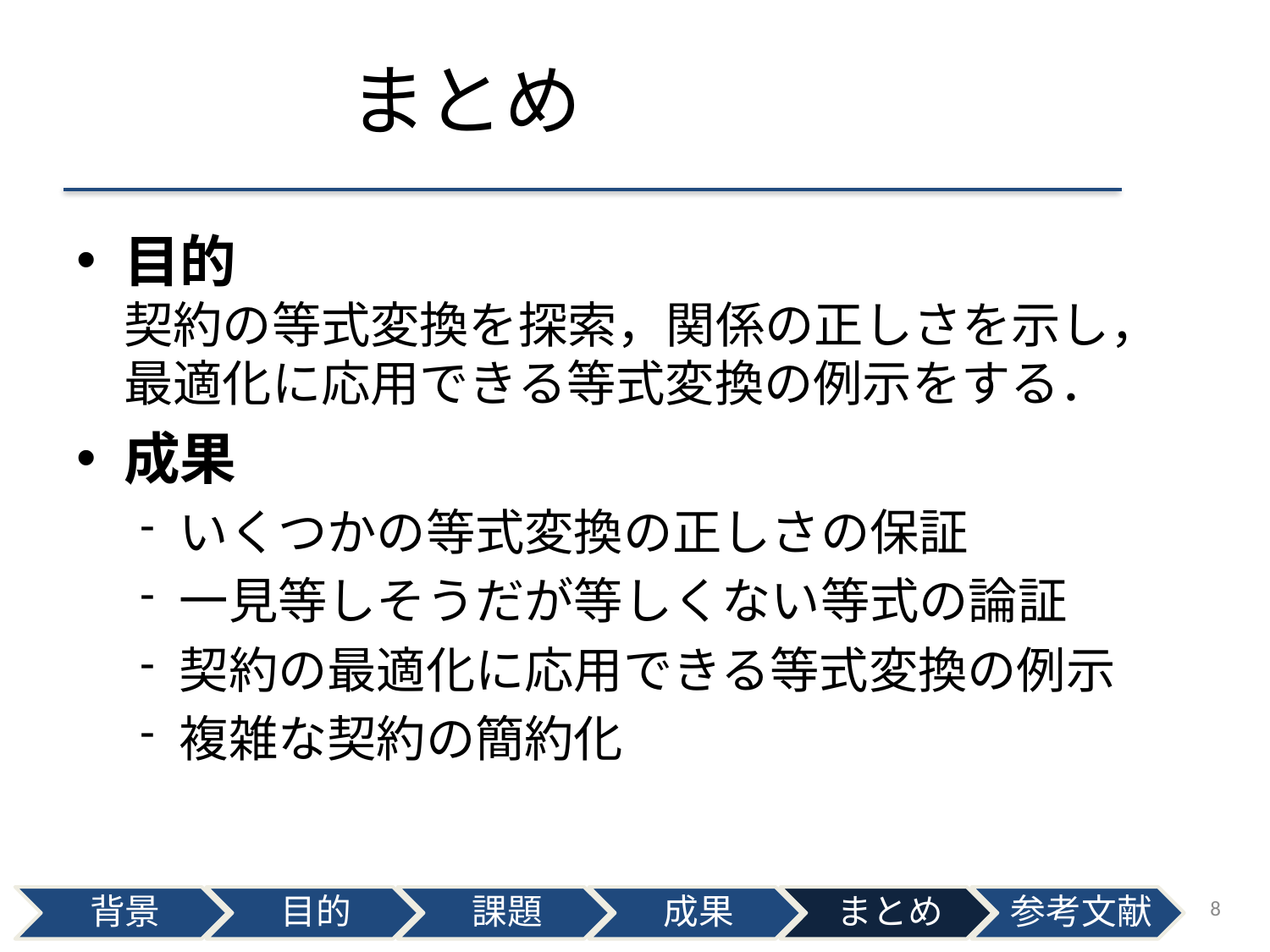

# まとめ
目的
契約の等式変換を探索，関係の正しさを示し，
最適化に応用できる等式変換の例示をする．
成果
いくつかの等式変換の正しさの保証
一見等しそうだが等しくない等式の論証
契約の最適化に応用できる等式変換の例示
複雑な契約の簡約化
8
背景
目的
課題
成果
まとめ
参考文献